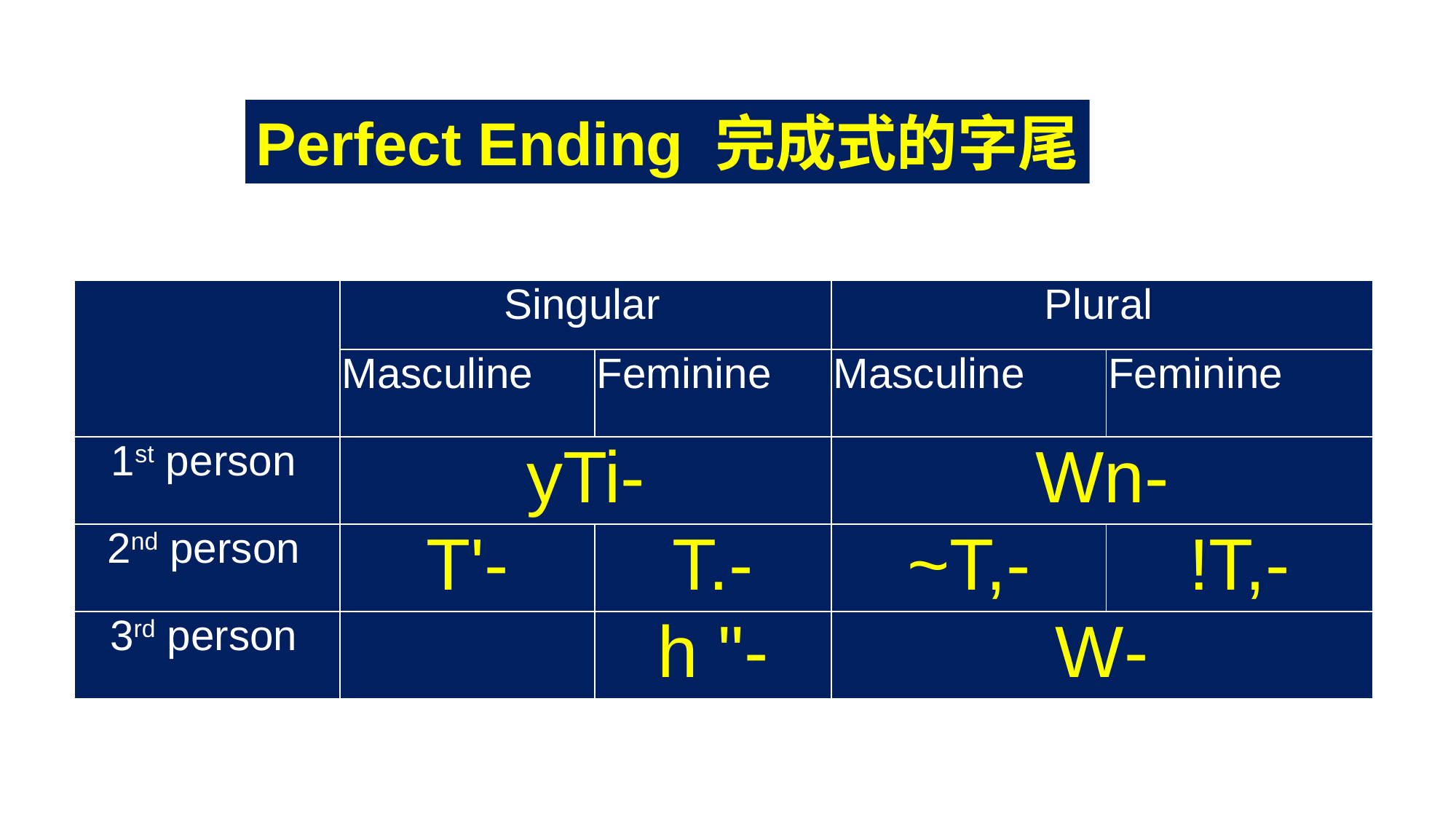

Perfect Ending 完成式的字尾
|  | Singular |  | Plural |  |
| --- | --- | --- | --- | --- |
|  | Masculine | Feminine | Masculine | Feminine |
| 1st person | yTi- |  | Wn- |  |
| 2nd person | T'- | T.- | ~T,- | !T,- |
| 3rd person |  | h "- | W- |  |